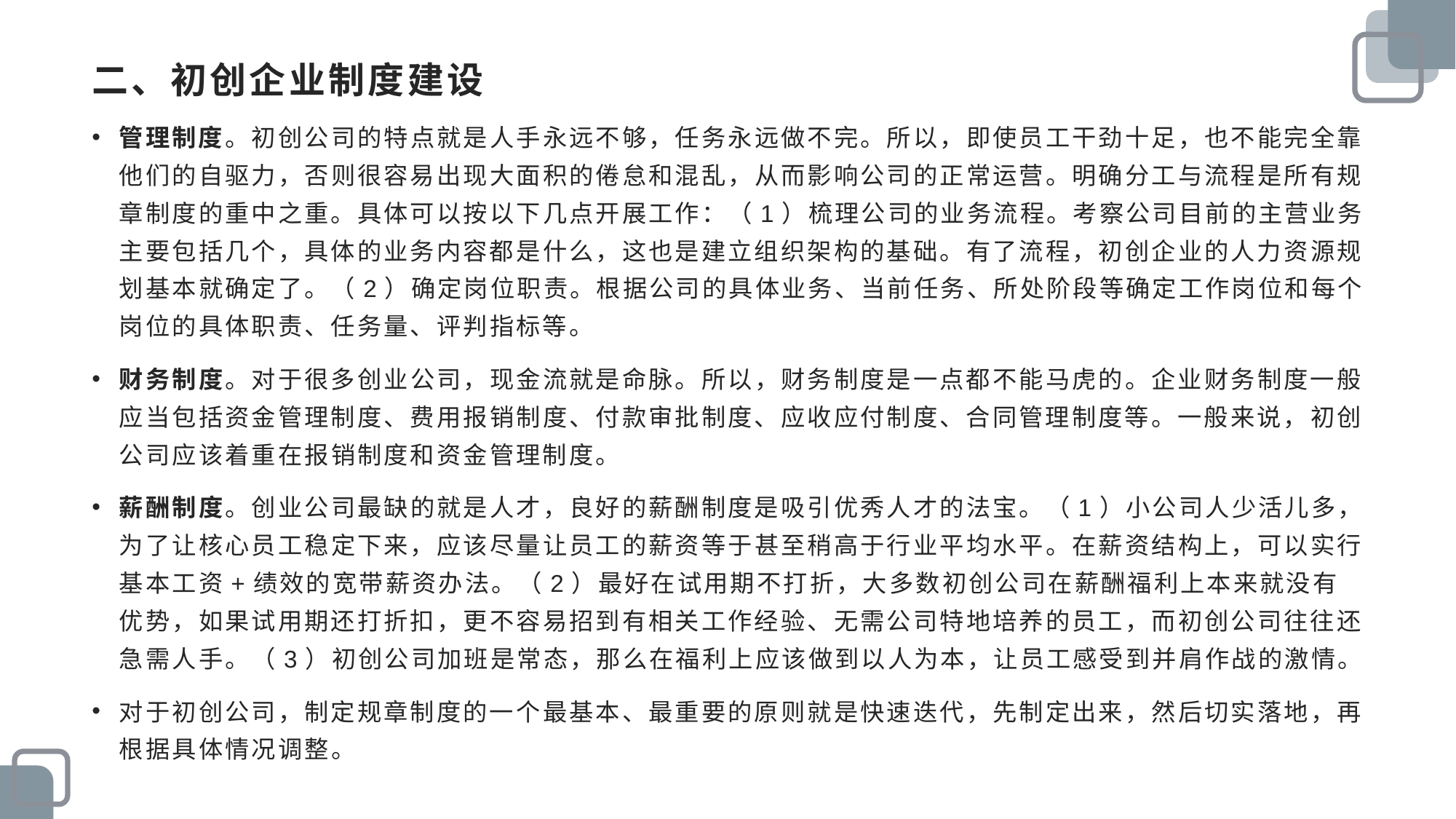

# 二、初创企业制度建设
管理制度。初创公司的特点就是人手永远不够，任务永远做不完。所以，即使员工干劲十足，也不能完全靠他们的自驱力，否则很容易出现大面积的倦怠和混乱，从而影响公司的正常运营。明确分工与流程是所有规章制度的重中之重。具体可以按以下几点开展工作：（1）梳理公司的业务流程。考察公司目前的主营业务主要包括几个，具体的业务内容都是什么，这也是建立组织架构的基础。有了流程，初创企业的人力资源规划基本就确定了。（2）确定岗位职责。根据公司的具体业务、当前任务、所处阶段等确定工作岗位和每个岗位的具体职责、任务量、评判指标等。
财务制度。对于很多创业公司，现金流就是命脉。所以，财务制度是一点都不能马虎的。企业财务制度一般应当包括资金管理制度、费用报销制度、付款审批制度、应收应付制度、合同管理制度等。一般来说，初创公司应该着重在报销制度和资金管理制度。
薪酬制度。创业公司最缺的就是人才，良好的薪酬制度是吸引优秀人才的法宝。（1）小公司人少活儿多，为了让核心员工稳定下来，应该尽量让员工的薪资等于甚至稍高于行业平均水平。在薪资结构上，可以实行基本工资+绩效的宽带薪资办法。（2）最好在试用期不打折，大多数初创公司在薪酬福利上本来就没有优势，如果试用期还打折扣，更不容易招到有相关工作经验、无需公司特地培养的员工，而初创公司往往还急需人手。（3）初创公司加班是常态，那么在福利上应该做到以人为本，让员工感受到并肩作战的激情。
对于初创公司，制定规章制度的一个最基本、最重要的原则就是快速迭代，先制定出来，然后切实落地，再根据具体情况调整。